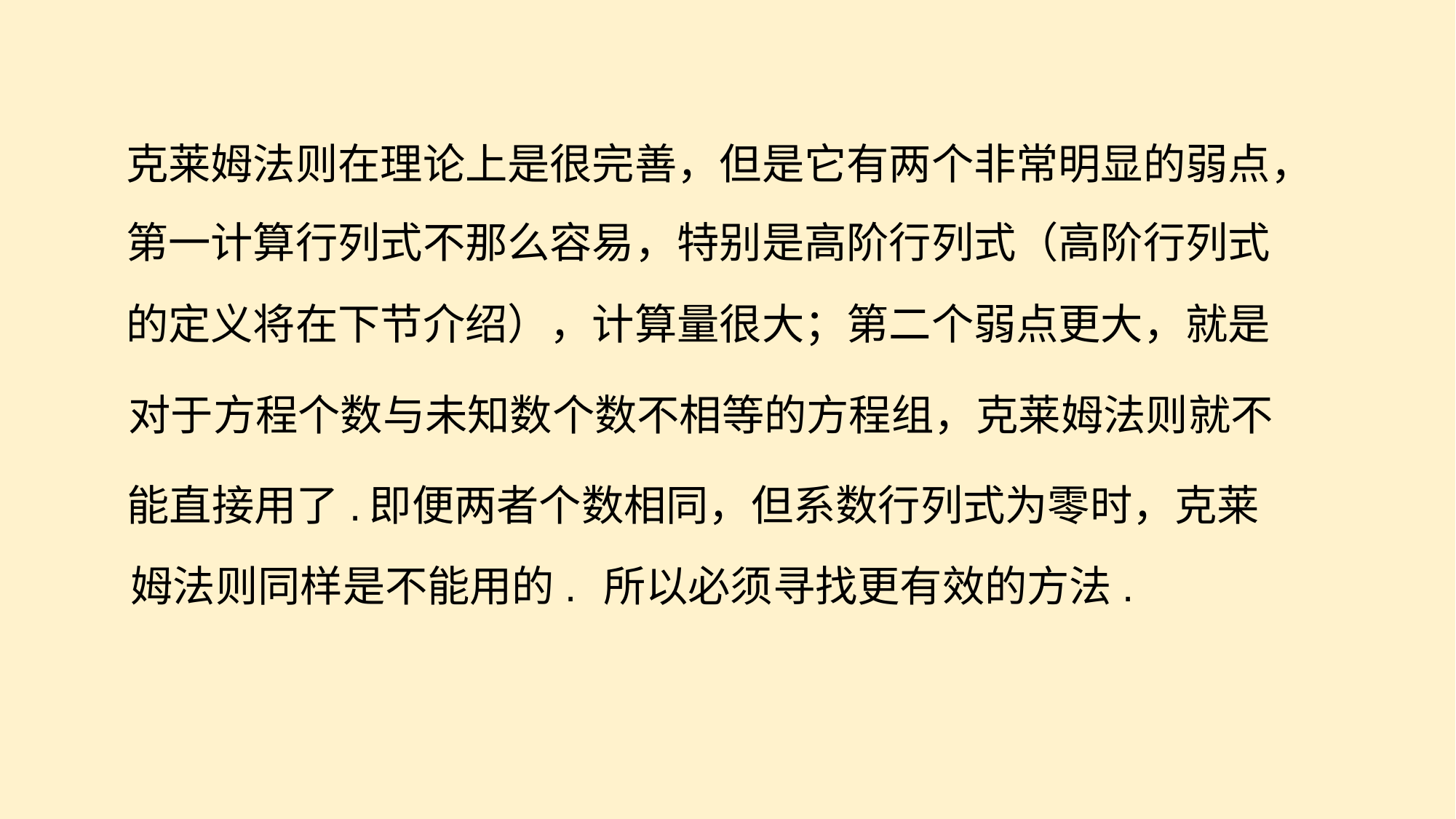

克莱姆法则在理论上是很完善，但是它有两个非常明显的弱点，
第一计算行列式不那么容易，特别是高阶行列式（高阶行列式
的定义将在下节介绍），计算量很大；第二个弱点更大，就是
对于方程个数与未知数个数不相等的方程组，克莱姆法则就不
能直接用了.
即便两者个数相同，但系数行列式为零时，克莱
姆法则同样是不能用的.
所以必须寻找更有效的方法.